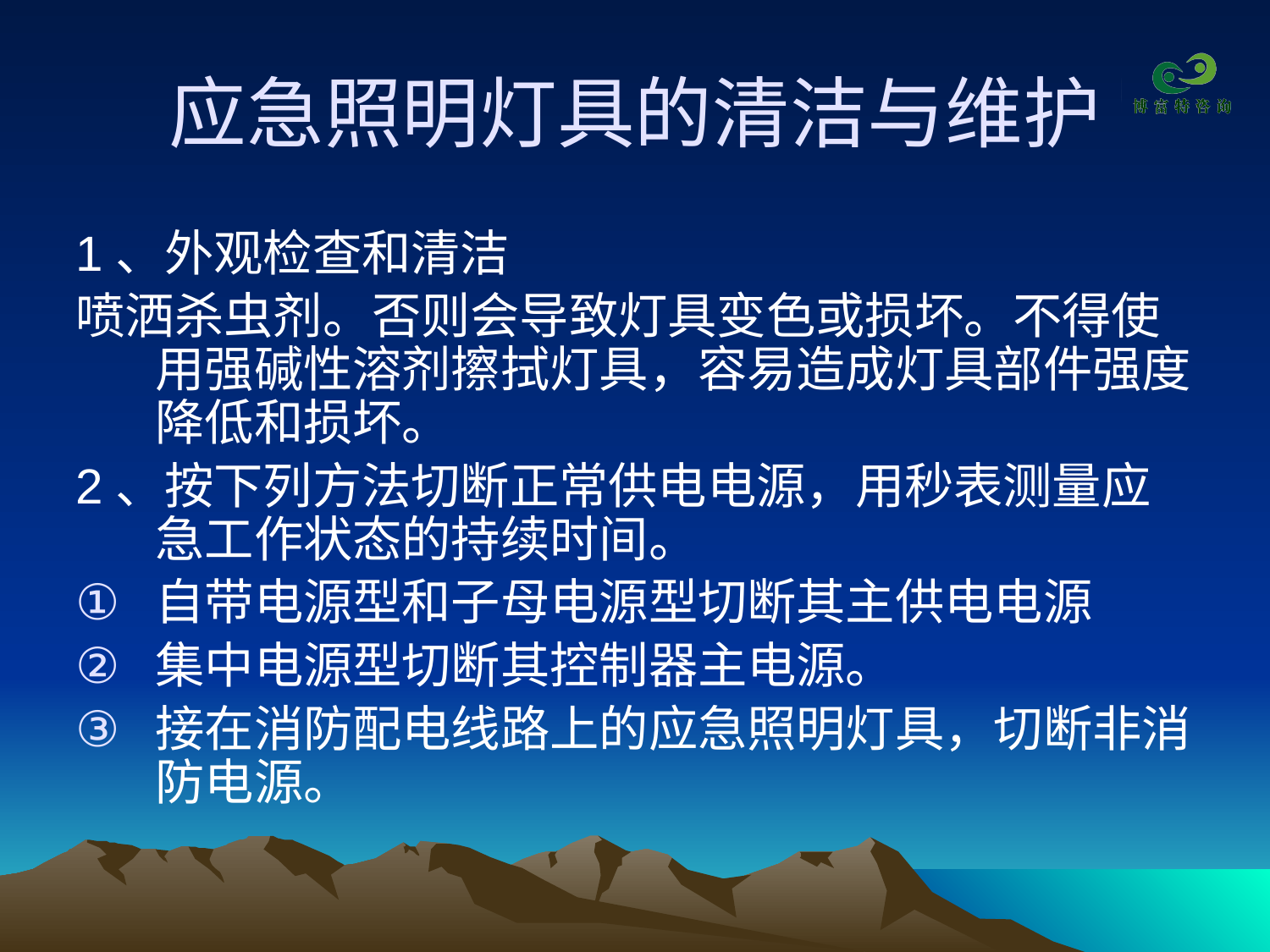

# 应急照明灯具的清洁与维护
1、外观检查和清洁
喷洒杀虫剂。否则会导致灯具变色或损坏。不得使用强碱性溶剂擦拭灯具，容易造成灯具部件强度降低和损坏。
2、按下列方法切断正常供电电源，用秒表测量应急工作状态的持续时间。
自带电源型和子母电源型切断其主供电电源
集中电源型切断其控制器主电源。
接在消防配电线路上的应急照明灯具，切断非消防电源。